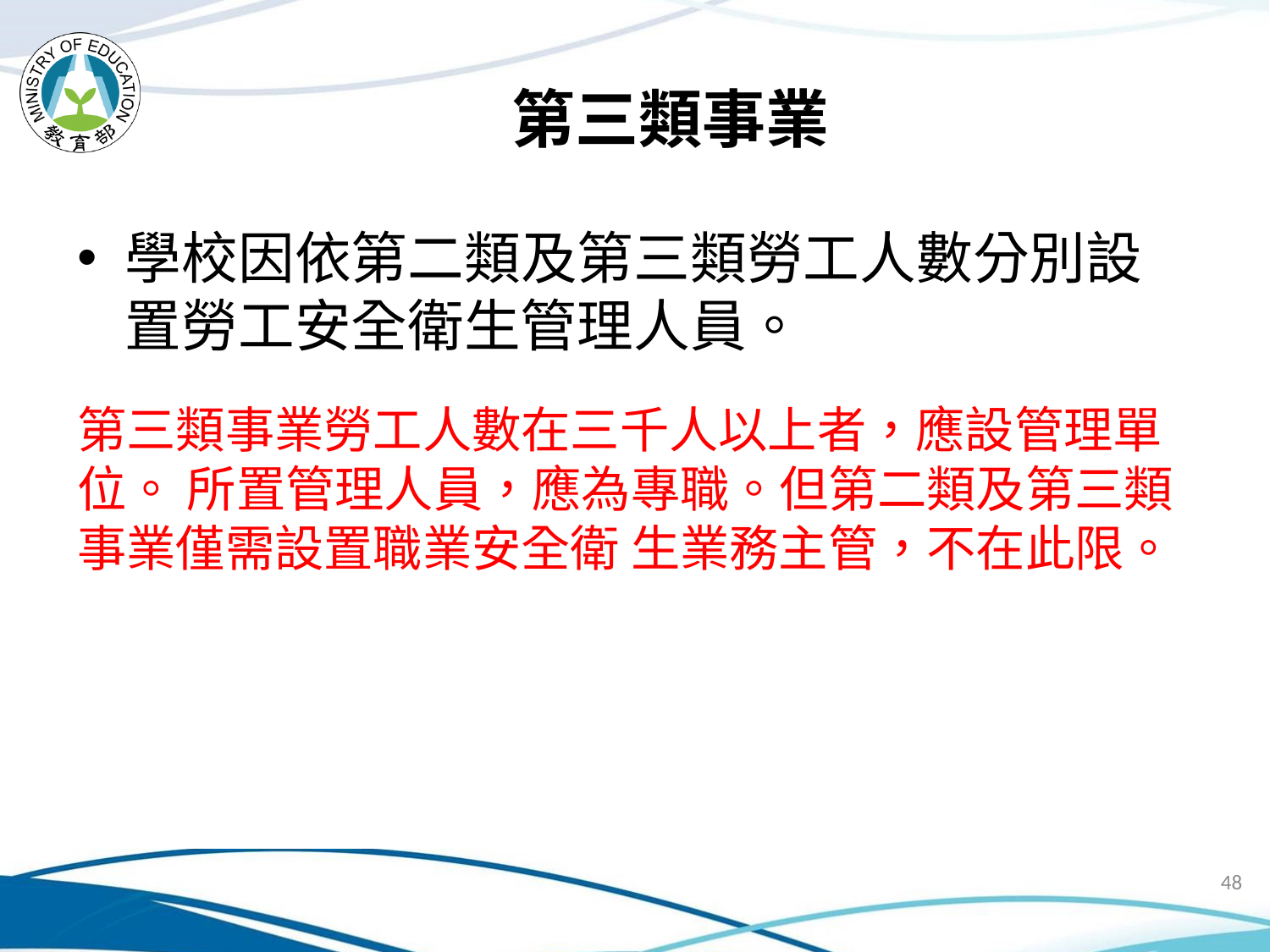

# 第三類事業
學校因依第二類及第三類勞工人數分別設置勞工安全衛生管理人員。
第三類事業勞工人數在三千人以上者，應設管理單位。 所置管理人員，應為專職。但第二類及第三類事業僅需設置職業安全衛 生業務主管，不在此限。
48